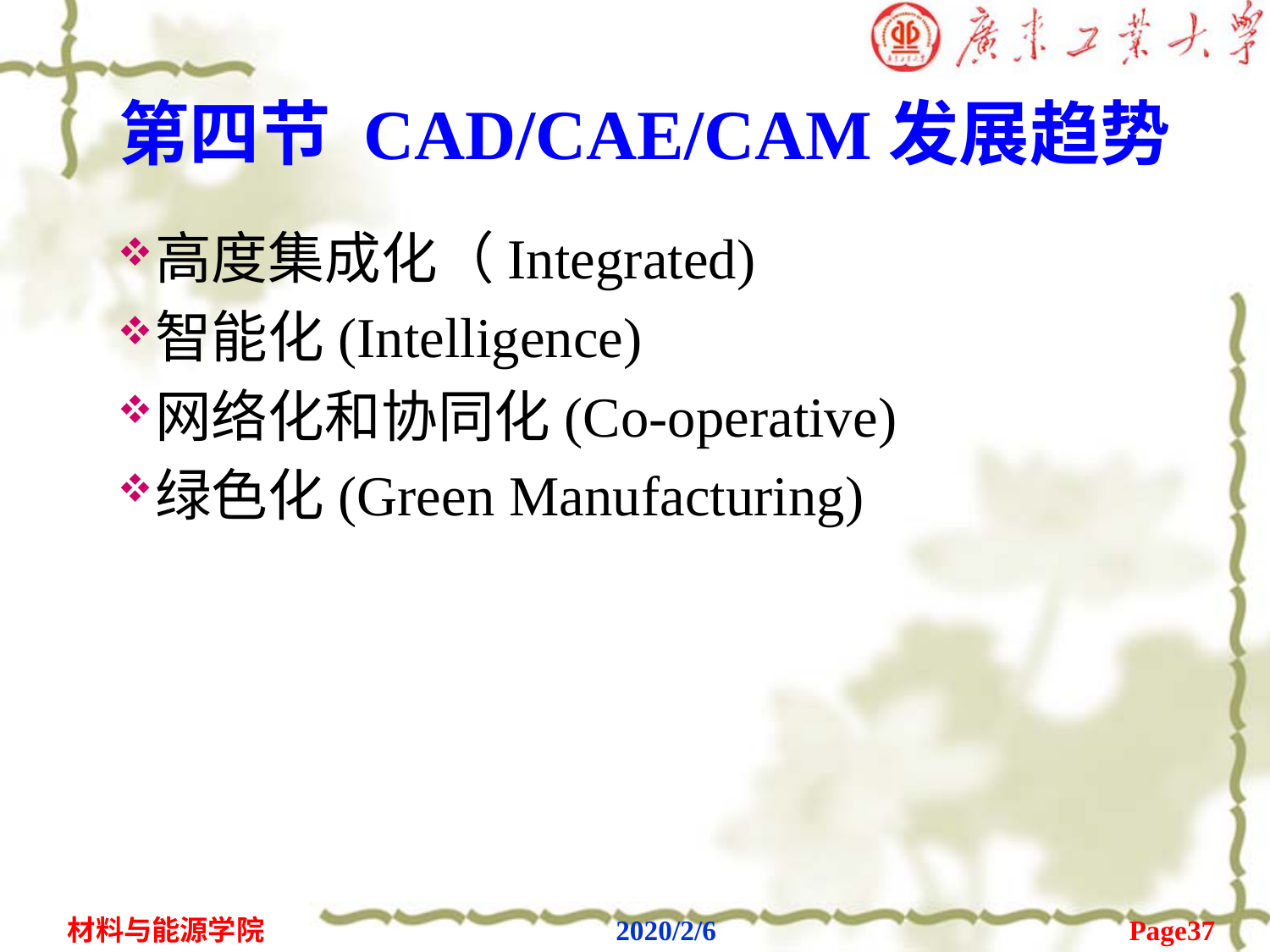

# 第四节 CAD/CAE/CAM发展趋势
高度集成化（Integrated)
智能化(Intelligence)
网络化和协同化(Co-operative)
绿色化(Green Manufacturing)
Page37
材料与能源学院
2020/2/6